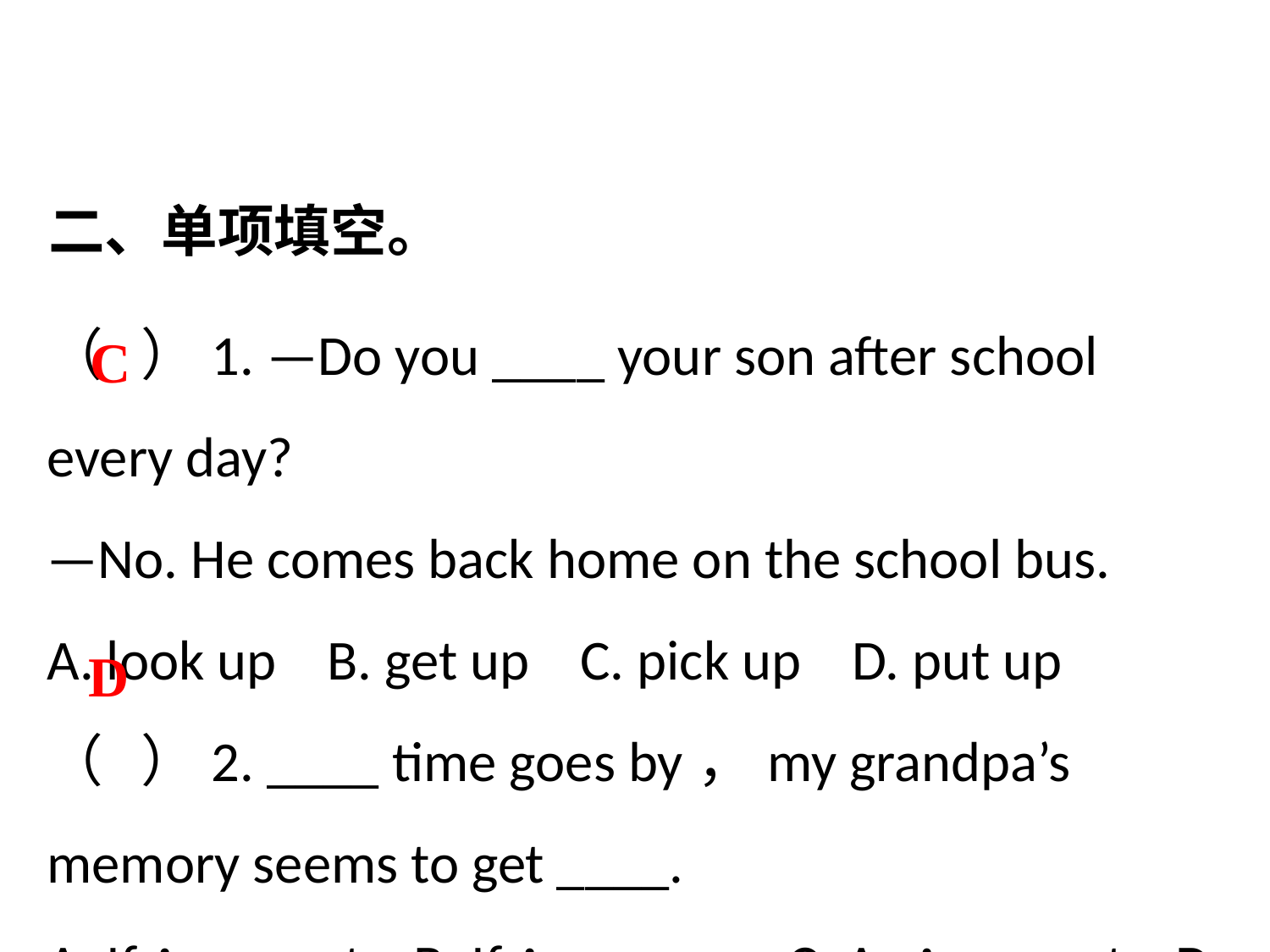

二、单项填空。
（   ）1. —Do you ____ your son after school every day?
—No. He comes back home on the school bus.
A. look up    B. get up    C. pick up    D. put up
（   ）2. ____ time goes by，my grandpa’s memory seems to get ____.
A. If； worst    B. If； worse    C. As； worst    D. As； worse
C
D